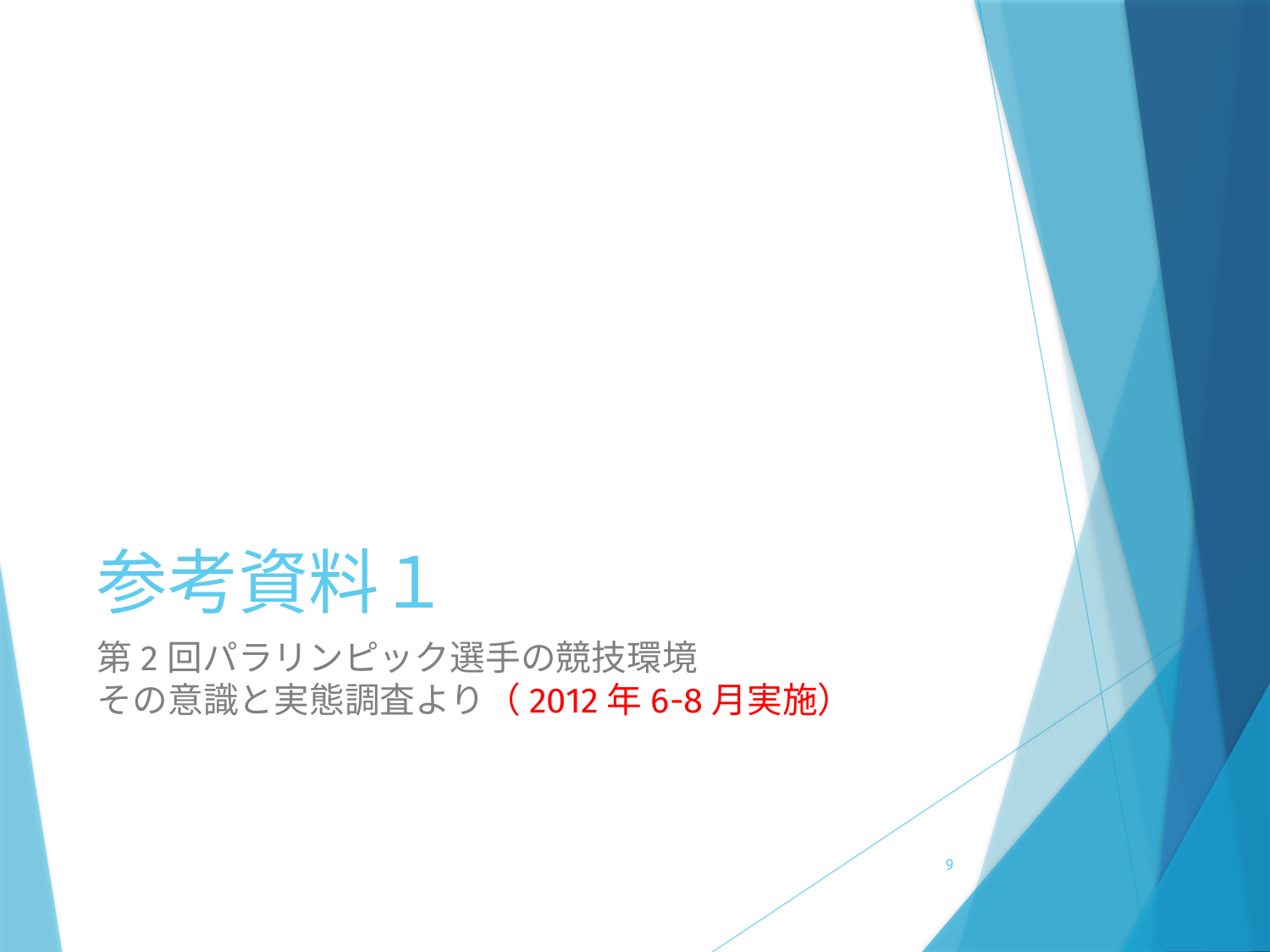

# 参考資料１
第2回パラリンピック選手の競技環境　
その意識と実態調査より（2012年6-8月実施）
9